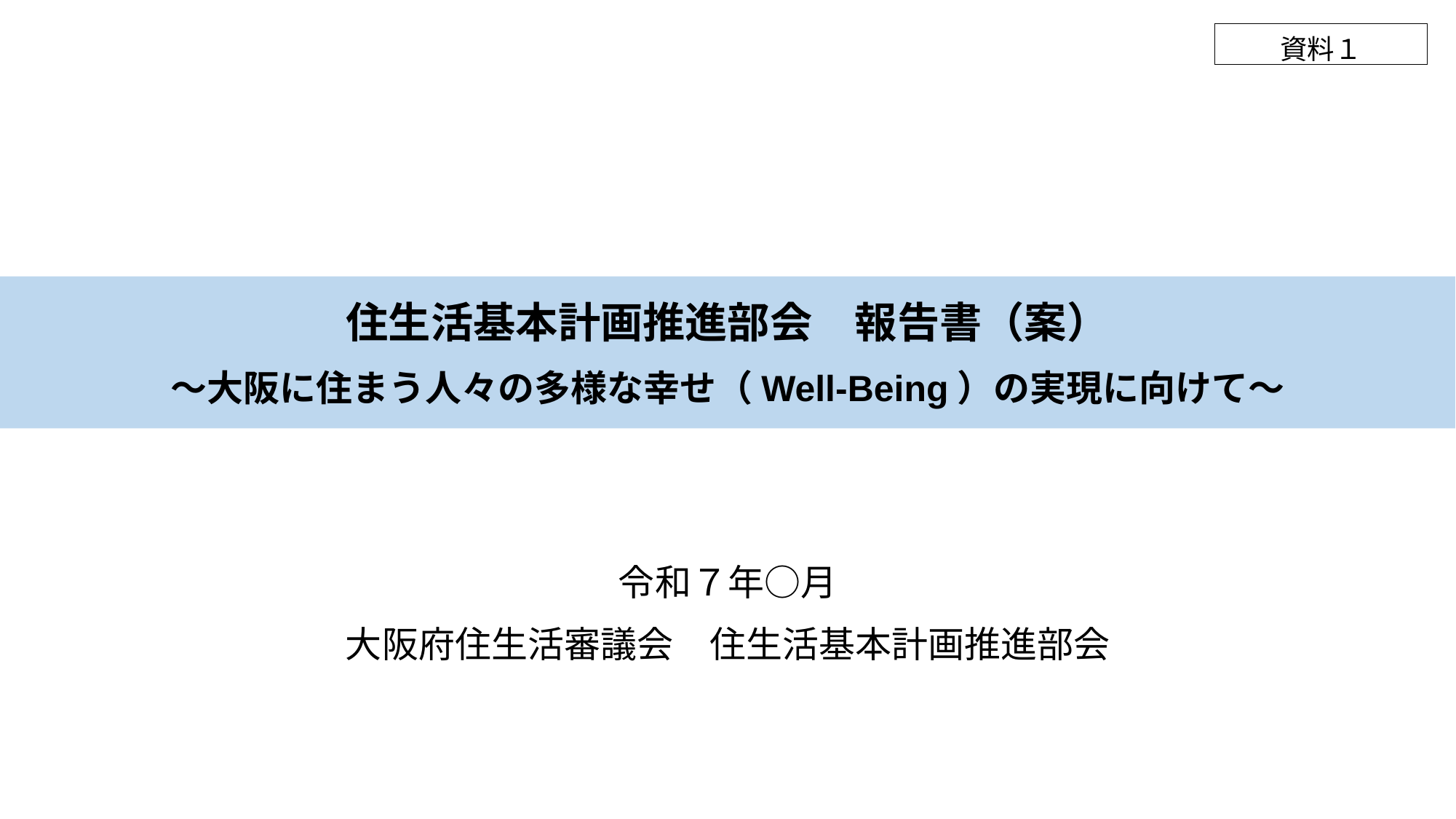

資料１
住生活基本計画推進部会　報告書（案）
～大阪に住まう人々の多様な幸せ（Well-Being）の実現に向けて～
令和７年○月
大阪府住生活審議会　住生活基本計画推進部会